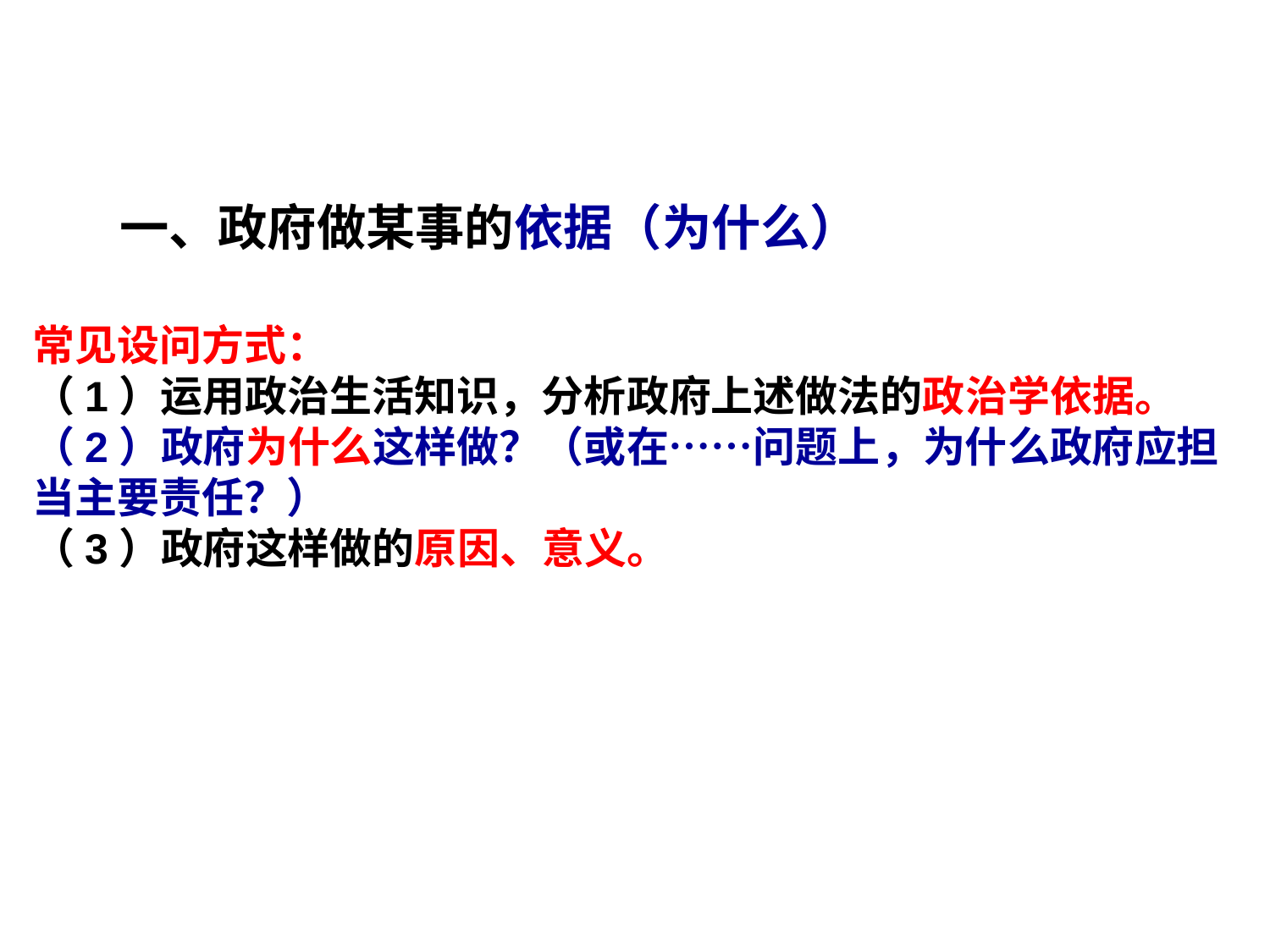

# 一、政府做某事的依据（为什么）
常见设问方式：
（1）运用政治生活知识，分析政府上述做法的政治学依据。
（2）政府为什么这样做？（或在……问题上，为什么政府应担当主要责任？）
（3）政府这样做的原因、意义。